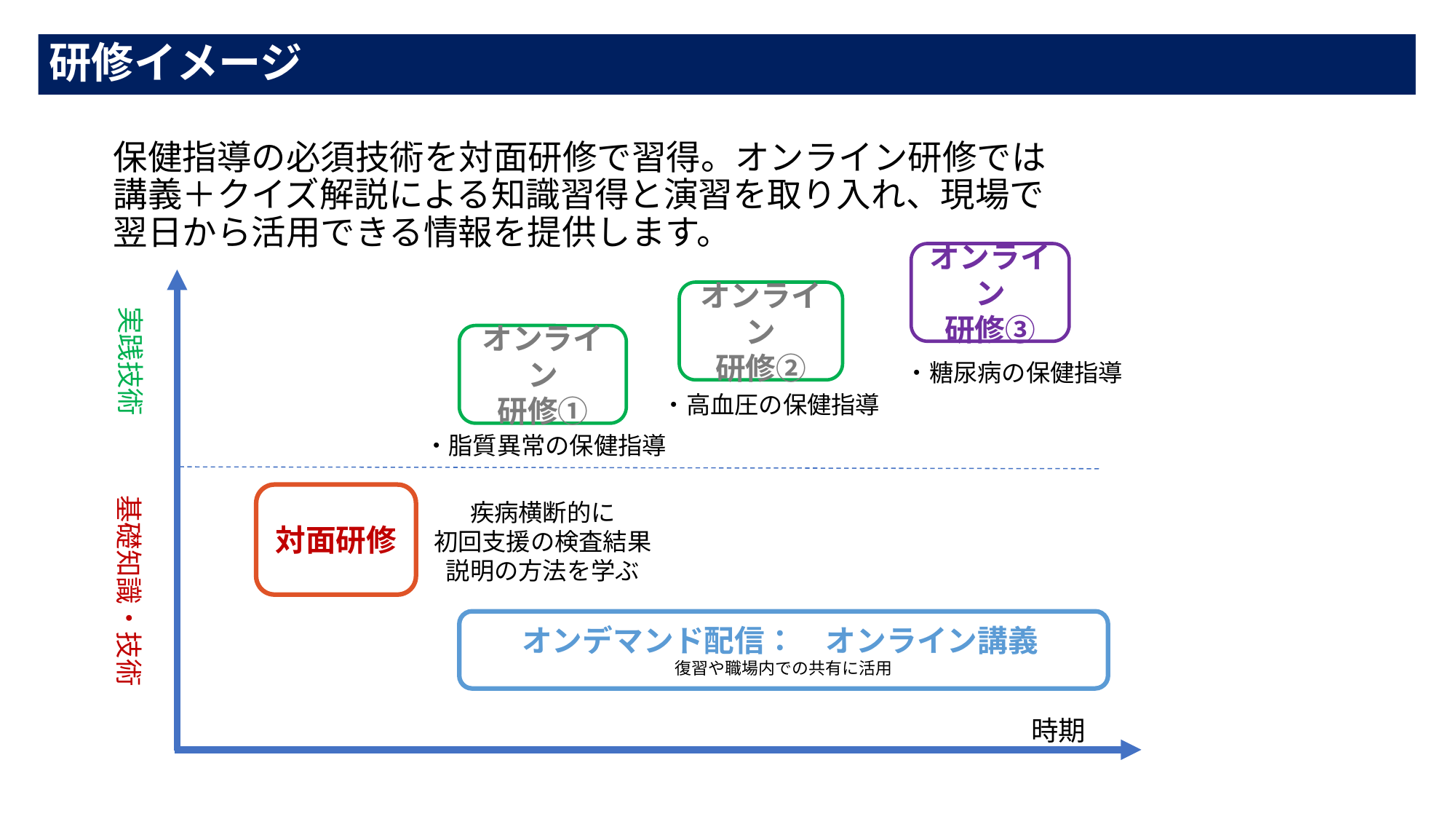

# 研修イメージ
保健指導の必須技術を対面研修で習得。オンライン研修では
講義＋クイズ解説による知識習得と演習を取り入れ、現場で
翌日から活用できる情報を提供します。
オンライン
研修③
オンライン
研修②
実践技術
オンライン
研修①
・糖尿病の保健指導
・高血圧の保健指導
・脂質異常の保健指導
対面研修
基礎知識・技術
疾病横断的に
初回支援の検査結果説明の方法を学ぶ
オンデマンド配信：　オンライン講義
復習や職場内での共有に活用
時期